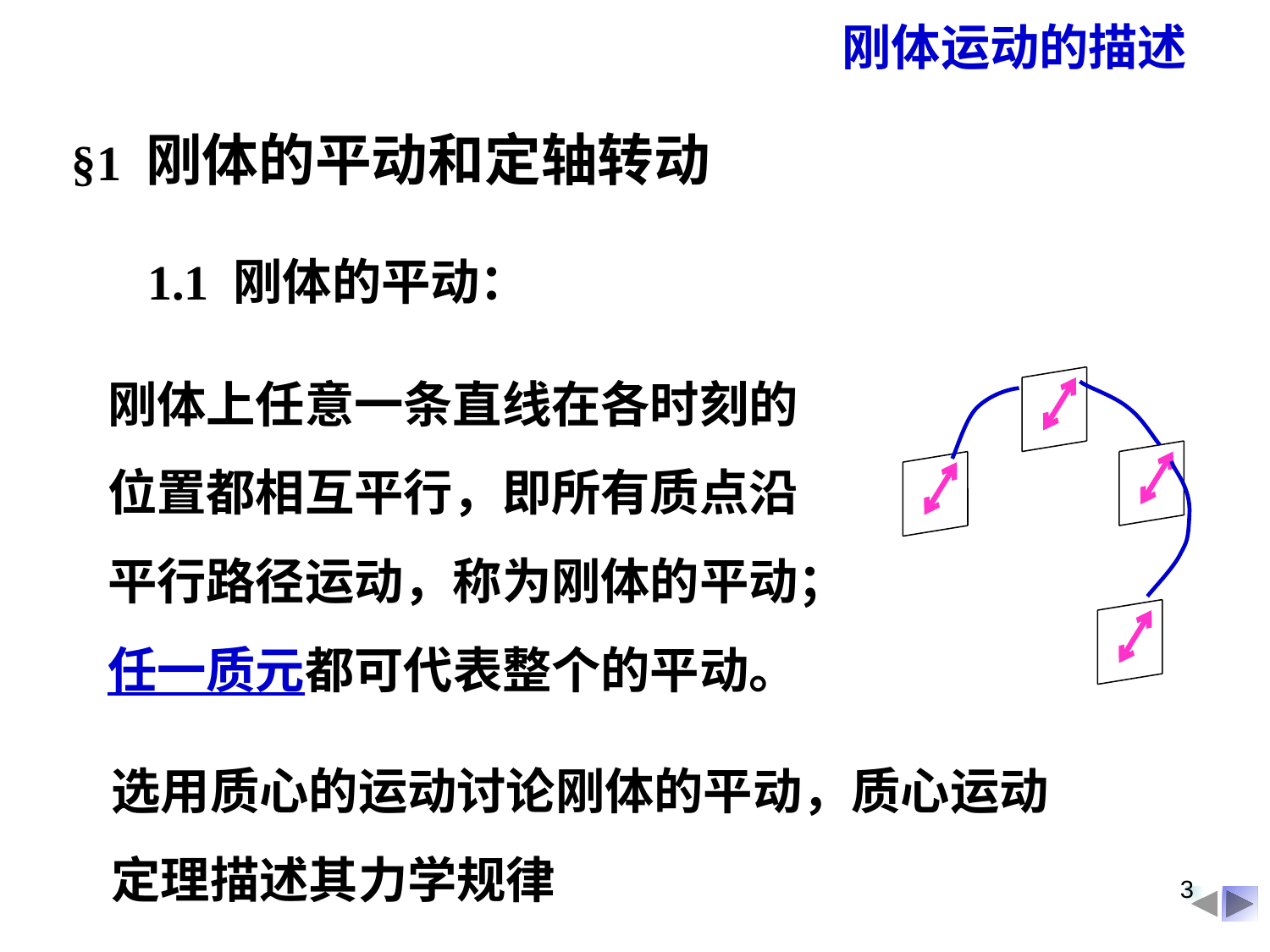

刚体运动的描述
§1 刚体的平动和定轴转动
1.1 刚体的平动：
刚体上任意一条直线在各时刻的
位置都相互平行，即所有质点沿
平行路径运动，称为刚体的平动；
任一质元都可代表整个的平动。

选用质心的运动讨论刚体的平动，质心运动定理描述其力学规律
3